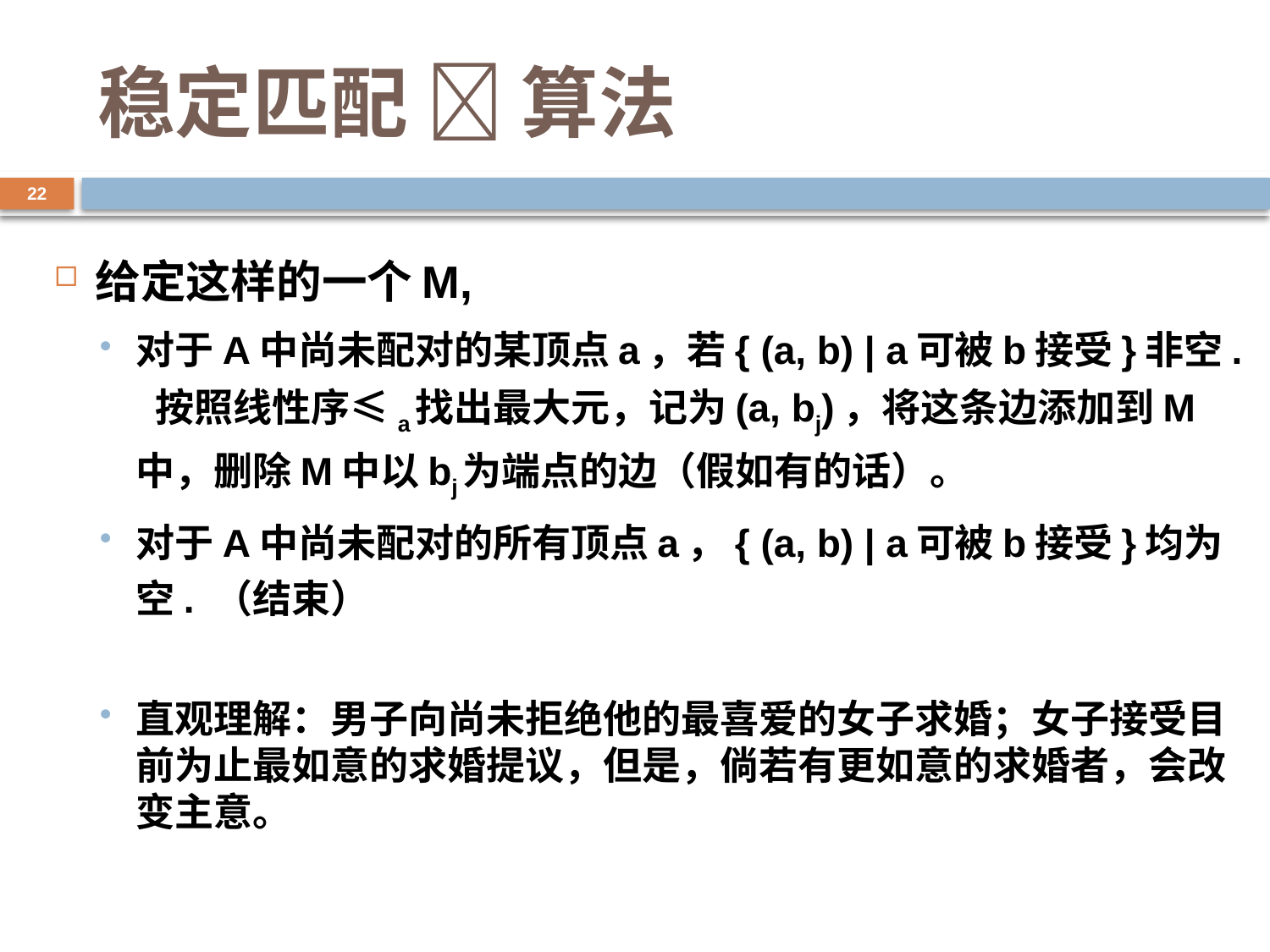

# 稳定匹配 − 算法
22
给定这样的一个M,
对于A中尚未配对的某顶点a，若{ (a, b) | a可被b接受}非空. 按照线性序≤a找出最大元，记为(a, bj)，将这条边添加到M中，删除M中以bj为端点的边（假如有的话）。
对于A中尚未配对的所有顶点a，{ (a, b) | a可被b接受}均为空. （结束）

直观理解：男子向尚未拒绝他的最喜爱的女子求婚；女子接受目前为止最如意的求婚提议，但是，倘若有更如意的求婚者，会改变主意。